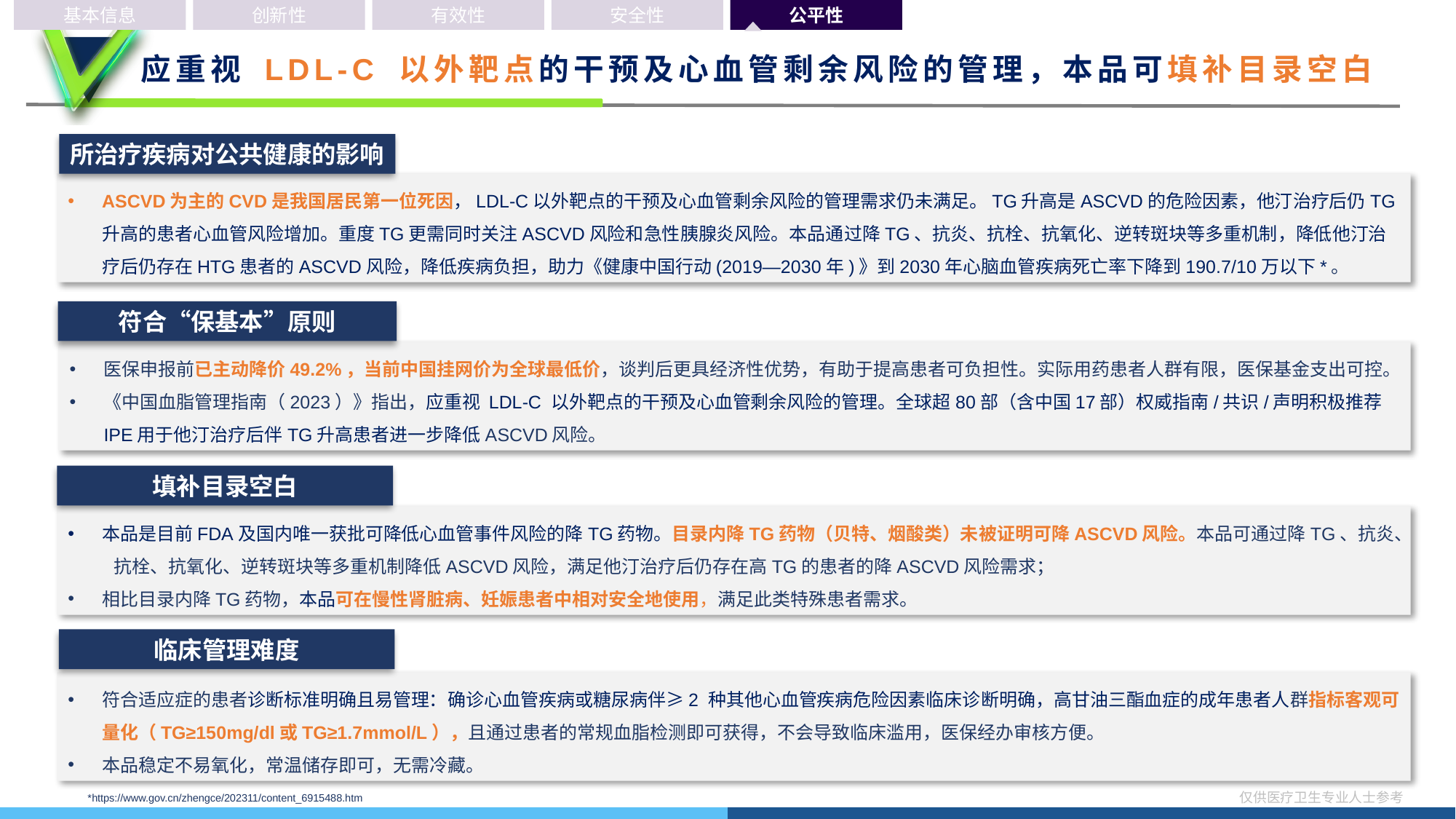

基本信息
创新性
有效性
安全性
公平性

# 应重视 LDL-C 以外靶点的干预及心血管剩余风险的管理，本品可填补目录空白
所治疗疾病对公共健康的影响
ASCVD为主的CVD是我国居民第一位死因，LDL-C以外靶点的干预及心血管剩余风险的管理需求仍未满足。TG升高是ASCVD的危险因素，他汀治疗后仍TG升高的患者心血管风险增加。重度TG更需同时关注ASCVD风险和急性胰腺炎风险。本品通过降TG、抗炎、抗栓、抗氧化、逆转斑块等多重机制，降低他汀治疗后仍存在HTG患者的ASCVD风险，降低疾病负担，助力《健康中国行动(2019—2030年)》到2030年心脑血管疾病死亡率下降到190.7/10万以下*。
符合“保基本”原则
医保申报前已主动降价49.2%，当前中国挂网价为全球最低价，谈判后更具经济性优势，有助于提高患者可负担性。实际用药患者人群有限，医保基金支出可控。
《中国血脂管理指南（2023）》指出，应重视 LDL-C 以外靶点的干预及心血管剩余风险的管理。全球超80部（含中国17部）权威指南/共识/声明积极推荐IPE用于他汀治疗后伴TG升高患者进一步降低ASCVD风险。
填补⽬录空白
本品是目前FDA及国内唯一获批可降低心血管事件风险的降TG药物。目录内降TG药物（贝特、烟酸类）未被证明可降ASCVD风险。本品可通过降TG、抗炎、   抗栓、抗氧化、逆转斑块等多重机制降低ASCVD风险，满足他汀治疗后仍存在高TG的患者的降ASCVD风险需求；
相比目录内降TG药物，本品可在慢性肾脏病、妊娠患者中相对安全地使用，满足此类特殊患者需求。
临床管理难度
符合适应症的患者诊断标准明确且易管理：确诊心血管疾病或糖尿病伴≥2 种其他心血管疾病危险因素临床诊断明确，高甘油三酯血症的成年患者人群指标客观可量化（TG≥150mg/dl或TG≥1.7mmol/L），且通过患者的常规⾎脂检测即可获得，不会导致临床滥用，医保经办审核方便。
本品稳定不易氧化，常温储存即可，无需冷藏。
*https://www.gov.cn/zhengce/202311/content_6915488.htm